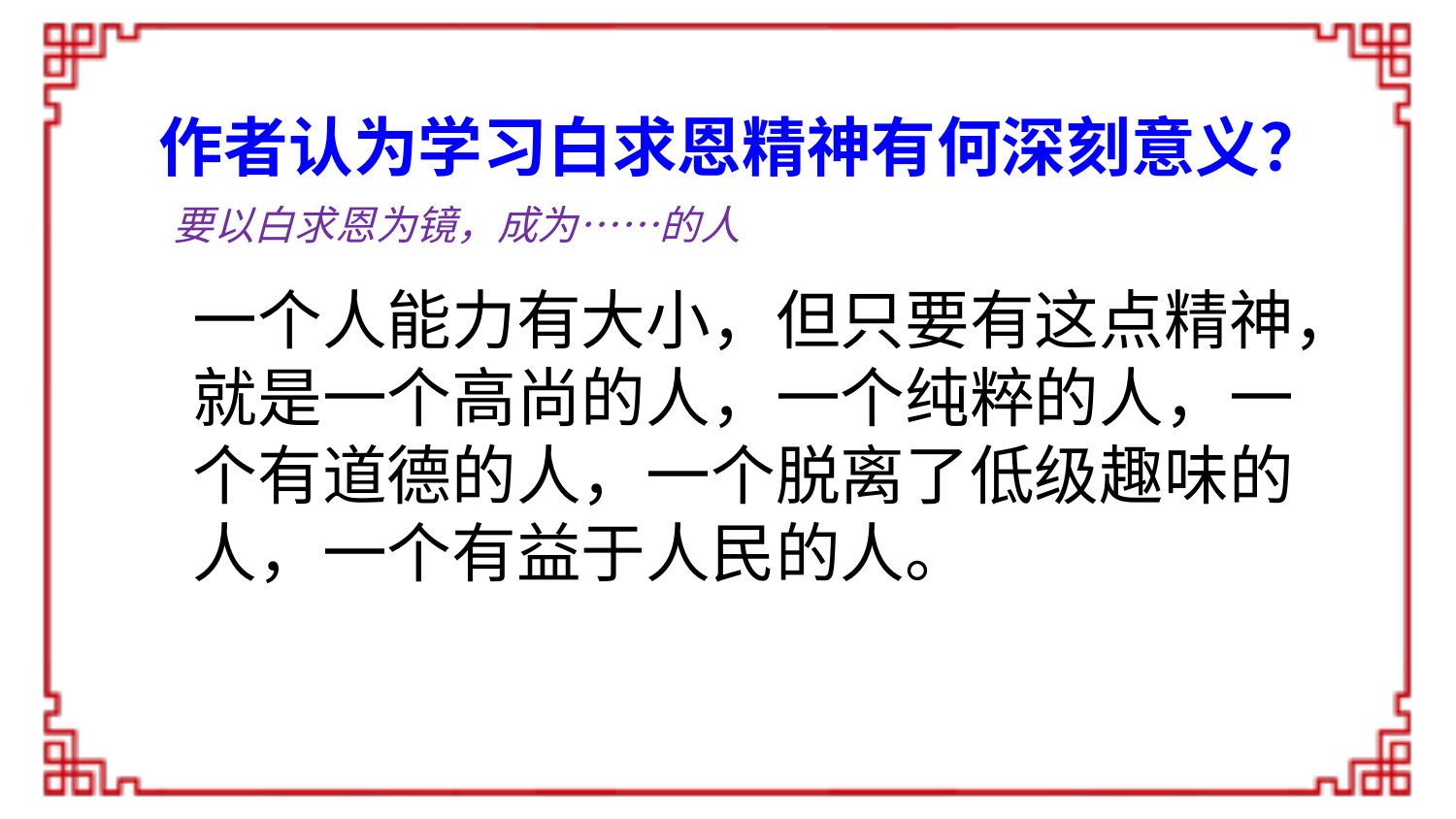

作者认为学习白求恩精神有何深刻意义？
要以白求恩为镜，成为……的人
一个人能力有大小，但只要有这点精神，就是一个高尚的人，一个纯粹的人，一个有道德的人，一个脱离了低级趣味的人，一个有益于人民的人。